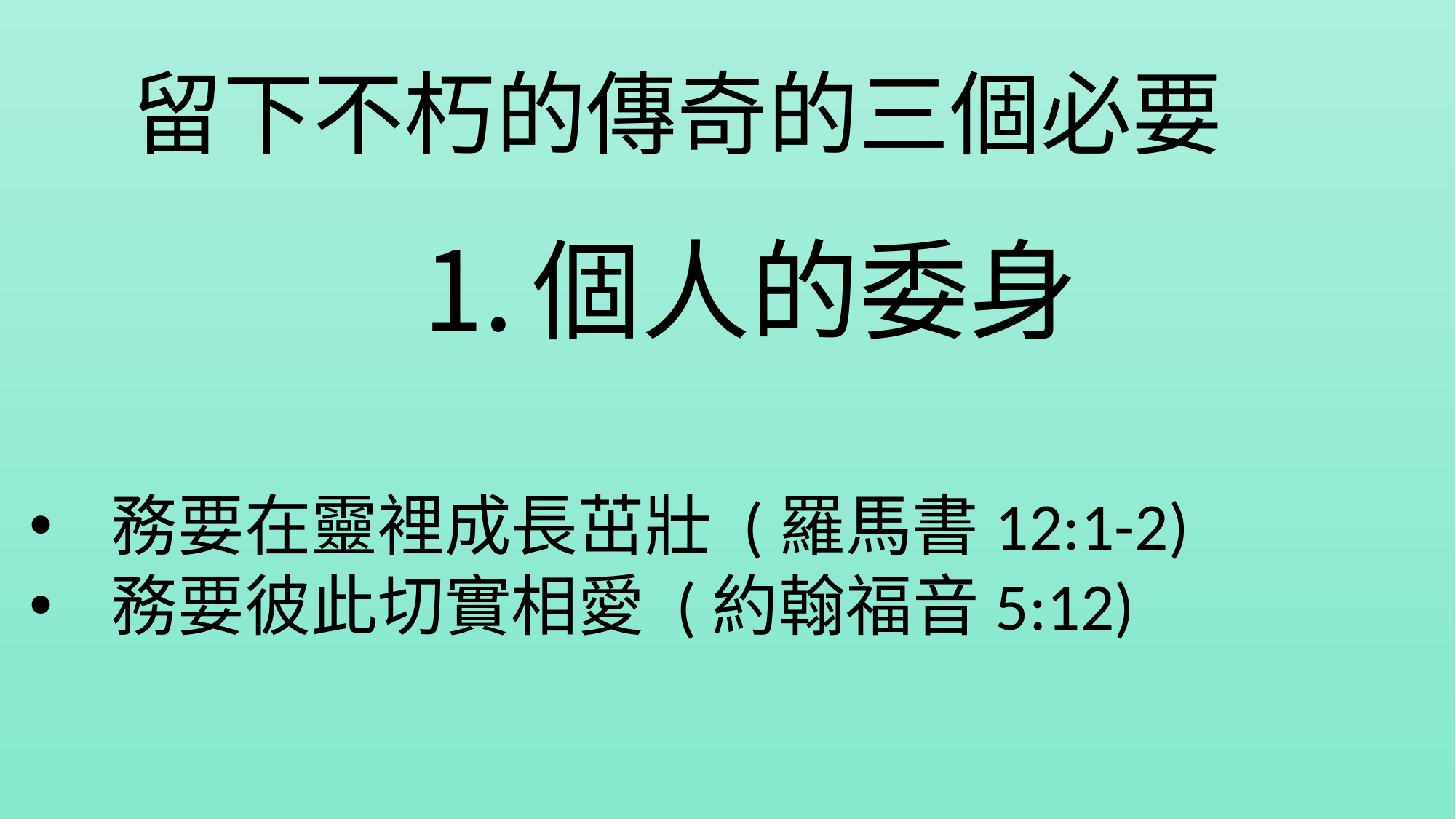

# 留下不朽的傳奇的三個必要
個人的委身
務要在靈裡成長茁壯 (羅馬書12:1-2)
務要彼此切實相愛 (約翰福音5:12)